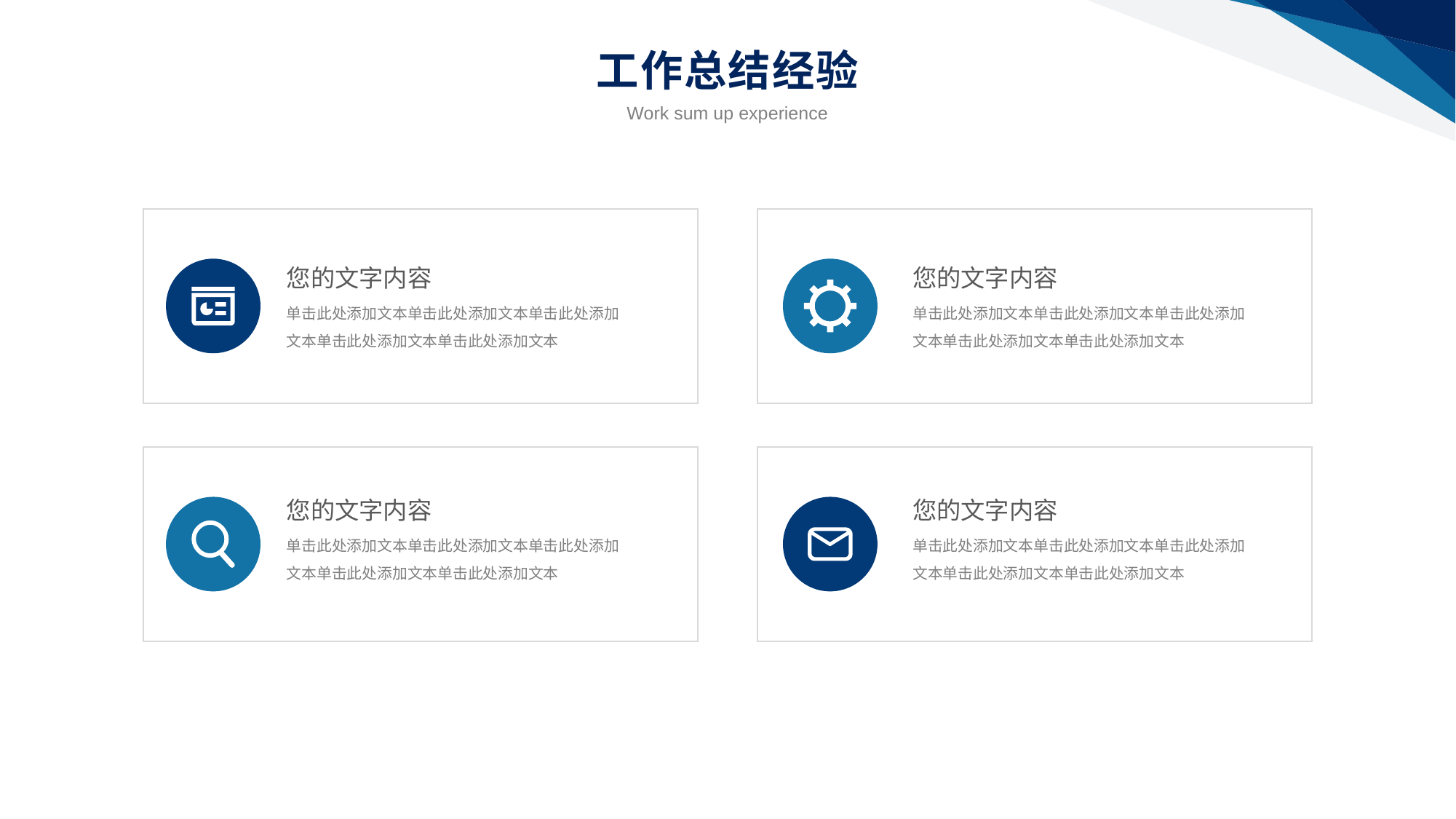

工作总结经验
Work sum up experience

您的文字内容
单击此处添加文本单击此处添加文本单击此处添加文本单击此处添加文本单击此处添加文本

您的文字内容
单击此处添加文本单击此处添加文本单击此处添加文本单击此处添加文本单击此处添加文本

您的文字内容
单击此处添加文本单击此处添加文本单击此处添加文本单击此处添加文本单击此处添加文本

您的文字内容
单击此处添加文本单击此处添加文本单击此处添加文本单击此处添加文本单击此处添加文本